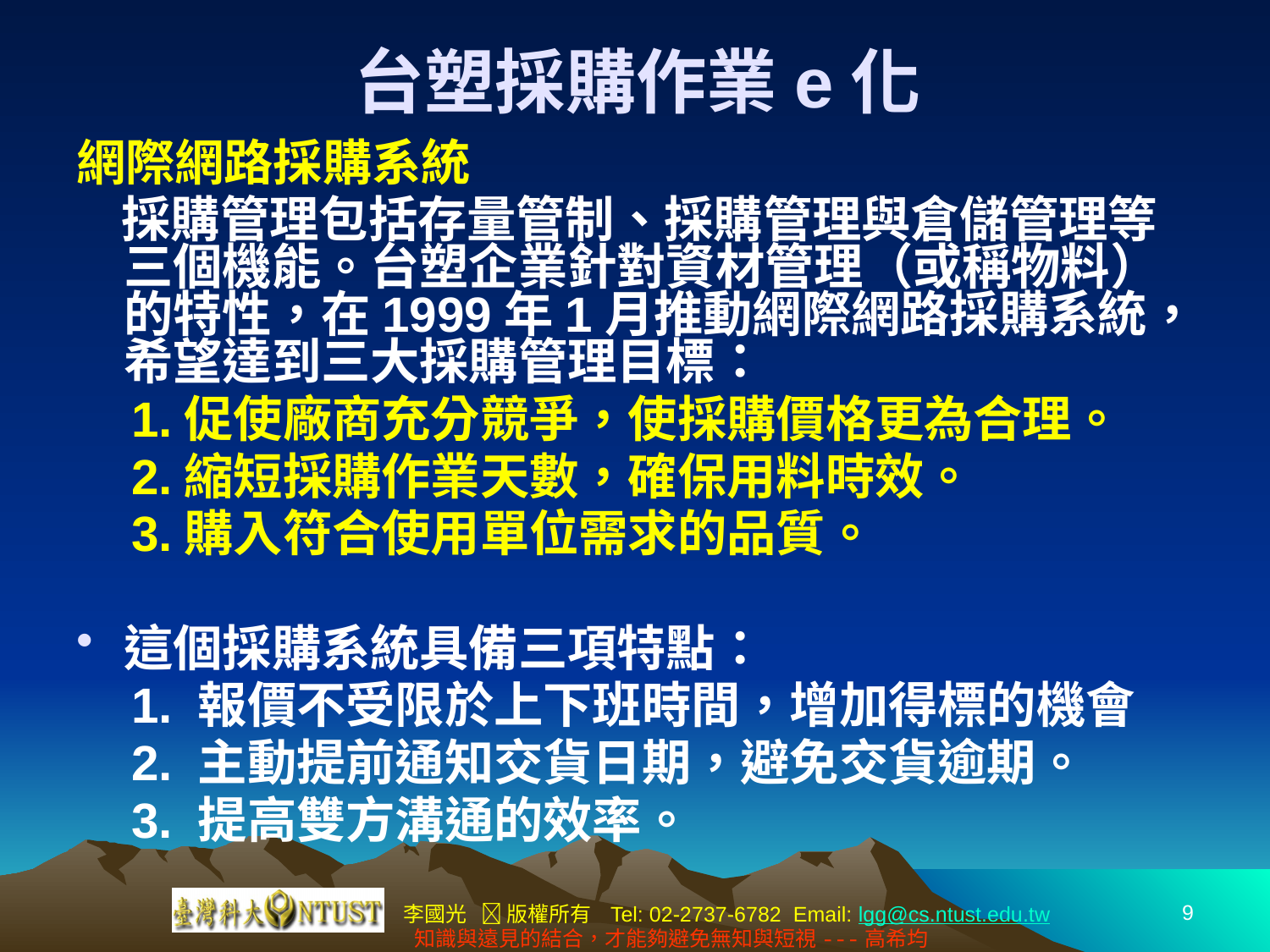

# 台塑採購作業e化
網際網路採購系統
   採購管理包括存量管制、採購管理與倉儲管理等三個機能。台塑企業針對資材管理（或稱物料）的特性，在1999年1月推動網際網路採購系統，希望達到三大採購管理目標：
    1.促使廠商充分競爭，使採購價格更為合理。
    2.縮短採購作業天數，確保用料時效。
    3.購入符合使用單位需求的品質。

這個採購系統具備三項特點：
    1. 報價不受限於上下班時間，增加得標的機會
    2. 主動提前通知交貨日期，避免交貨逾期。
    3. 提高雙方溝通的效率。
9